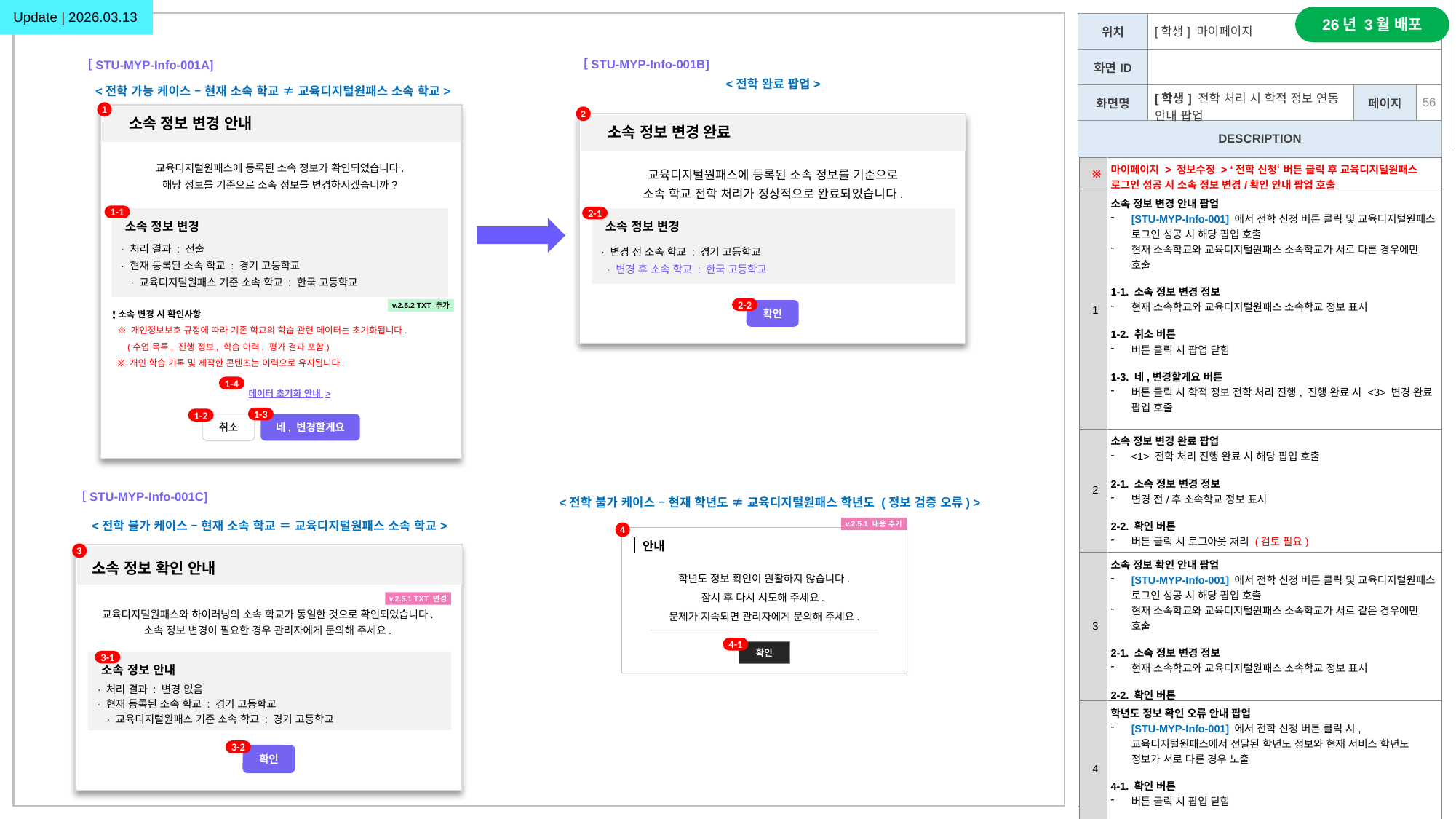

| Ver | Description |
| --- | --- |
| 2.5.0 | [학생] 전학 처리 시 학적 정보 연동 안내 팝업 추가 |
| 2.5.1 | <3> 팝업 안내 문구 변경 <4> 학년도 정보 확인 오류 안내 팝업 추가 |
| 2.5.2 | <1> 소속 변경 시 확인 사항 문구 추가 |
| 2.5.3 | <1-4> 데이터 초기화 안내 버튼 추가 |
Update | 2026.03.13
26년 3월 배포
|  | [학생] 마이페이지 |  |  |
| --- | --- | --- | --- |
|  |  |  |  |
|  | [학생] 전학 처리 시 학적 정보 연동 안내 팝업 |  |  |
［STU-MYP-Info-001B]
［STU-MYP-Info-001A]
<전학 완료 팝업>
<전학 가능 케이스 – 현재 소속 학교 ≠ 교육디지털원패스 소속 학교>
1

2
소속 정보 변경 안내

소속 정보 변경 완료
| ※ | 마이페이지 > 정보수정 > ‘전학 신청‘ 버튼 클릭 후 교육디지털원패스 로그인 성공 시 소속 정보 변경/확인 안내 팝업 호출 |
| --- | --- |
| 1 | 소속 정보 변경 안내 팝업 [STU-MYP-Info-001] 에서 전학 신청 버튼 클릭 및 교육디지털원패스 로그인 성공 시 해당 팝업 호출 현재 소속학교와 교육디지털원패스 소속학교가 서로 다른 경우에만 호출 1-1. 소속 정보 변경 정보 현재 소속학교와 교육디지털원패스 소속학교 정보 표시 1-2. 취소 버튼 버튼 클릭 시 팝업 닫힘 1-3. 네,변경할게요 버튼 버튼 클릭 시 학적 정보 전학 처리 진행, 진행 완료 시 <3> 변경 완료 팝업 호출 1-4. 데이터 초기화 안내 버튼 클릭 시 데이터 처리 기준 팝업 [ALL-MYP-DAT-POP] 호출 |
| 2 | 소속 정보 변경 완료 팝업 <1> 전학 처리 진행 완료 시 해당 팝업 호출 2-1. 소속 정보 변경 정보 변경 전/후 소속학교 정보 표시 2-2. 확인 버튼 버튼 클릭 시 로그아웃 처리 (검토 필요) |
| 3 | 소속 정보 확인 안내 팝업 [STU-MYP-Info-001] 에서 전학 신청 버튼 클릭 및 교육디지털원패스 로그인 성공 시 해당 팝업 호출 현재 소속학교와 교육디지털원패스 소속학교가 서로 같은 경우에만 호출 2-1. 소속 정보 변경 정보 현재 소속학교와 교육디지털원패스 소속학교 정보 표시 2-2. 확인 버튼 버튼 클릭 시 팝업 닫힘 |
| 4 | 학년도 정보 확인 오류 안내 팝업 [STU-MYP-Info-001] 에서 전학 신청 버튼 클릭 시, 교육디지털원패스에서 전달된 학년도 정보와 현재 서비스 학년도 정보가 서로 다른 경우 노출 4-1. 확인 버튼 버튼 클릭 시 팝업 닫힘 ※ 해당 케이스에서는 전출 처리 진행 불가 ※ 학년도 정보 검증 로직에 대한 개발 검토 필요 |
교육디지털원패스에 등록된 소속 정보를 기준으로
소속 학교 전학 처리가 정상적으로 완료되었습니다.
교육디지털원패스에 등록된 소속 정보가 확인되었습니다.
해당 정보를 기준으로 소속 정보를 변경하시겠습니까?
1-1
2-1

소속 정보 변경
· 처리 결과 : 전출
· 현재 등록된 소속 학교 : 경기 고등학교
· 교육디지털원패스 기준 소속 학교 : 한국 고등학교

소속 정보 변경
· 변경 전 소속 학교 : 경기 고등학교
· 변경 후 소속 학교 : 한국 고등학교

2-2
v.2.5.2 TXT 추가
확인
❗소속 변경 시 확인사항
  ※ 개인정보보호 규정에 따라 기존 학교의 학습 관련 데이터는 초기화됩니다.
      (수업 목록, 진행 정보, 학습 이력, 평가 결과 포함)
  ※ 개인 학습 기록 및 제작한 콘텐츠는 이력으로 유지됩니다.
1-4
데이터 초기화 안내 >
1-3
1-2
취소
네, 변경할게요
［STU-MYP-Info-001C]
<전학 불가 케이스 – 현재 학년도 ≠ 교육디지털원패스 학년도 (정보 검증 오류) >
v.2.5.1 내용 추가
<전학 불가 케이스 – 현재 소속 학교 ＝ 교육디지털원패스 소속 학교>
4

안내
3

소속 정보 확인 안내
학년도 정보 확인이 원활하지 않습니다.
잠시 후 다시 시도해 주세요.
문제가 지속되면 관리자에게 문의해 주세요.
v.2.5.1 TXT 변경
교육디지털원패스와 하이러닝의 소속 학교가 동일한 것으로 확인되었습니다.
소속 정보 변경이 필요한 경우 관리자에게 문의해 주세요.
4-1
확인
3-1

소속 정보 안내
· 처리 결과 : 변경 없음
· 현재 등록된 소속 학교 : 경기 고등학교
· 교육디지털원패스 기준 소속 학교 : 경기 고등학교
3-2
확인